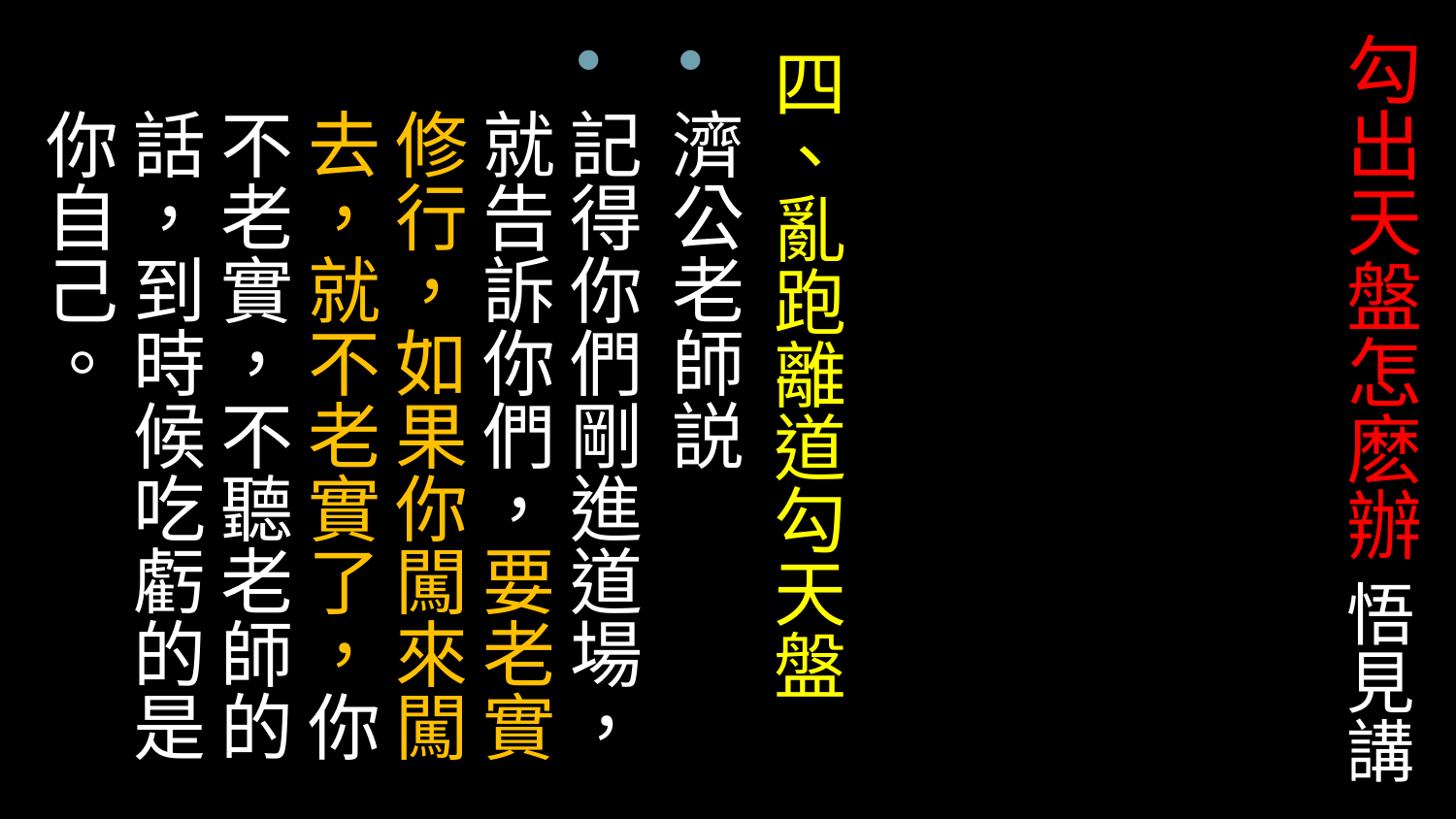

# 勾出天盤怎麽辦 悟見講
四、亂跑離道勾天盤
濟公老師説
記得你們剛進道場，就告訴你們，要老實修行，如果你闖來闖去，就不老實了，你不老實，不聽老師的話，到時候吃虧的是你自己。